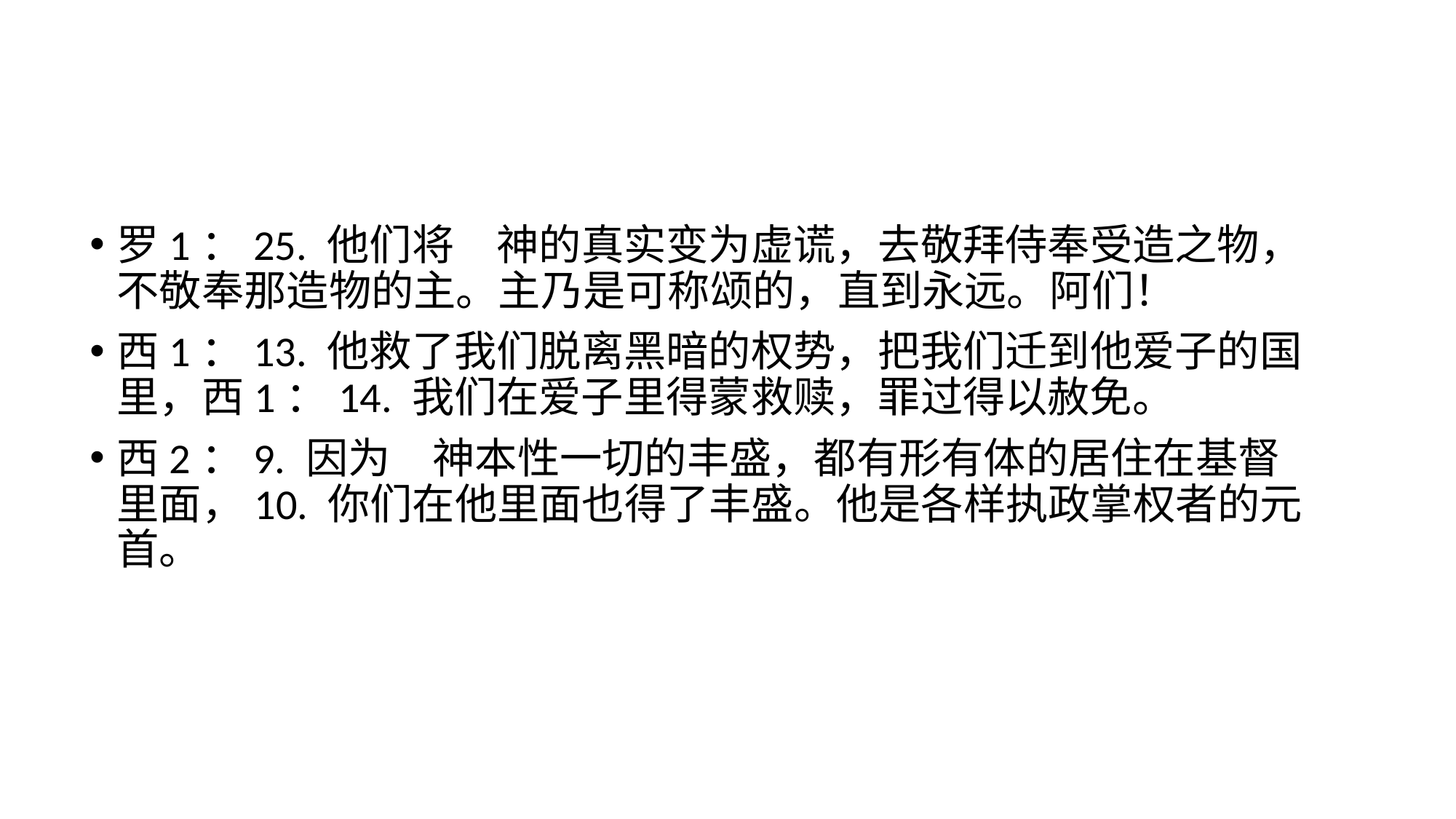

罗1：25. 他们将　神的真实变为虚谎，去敬拜侍奉受造之物，不敬奉那造物的主。主乃是可称颂的，直到永远。阿们！
西1：13. 他救了我们脱离黑暗的权势，把我们迁到他爱子的国里，西1：14. 我们在爱子里得蒙救赎，罪过得以赦免。
西2：9. 因为　神本性一切的丰盛，都有形有体的居住在基督里面，10. 你们在他里面也得了丰盛。他是各样执政掌权者的元首。